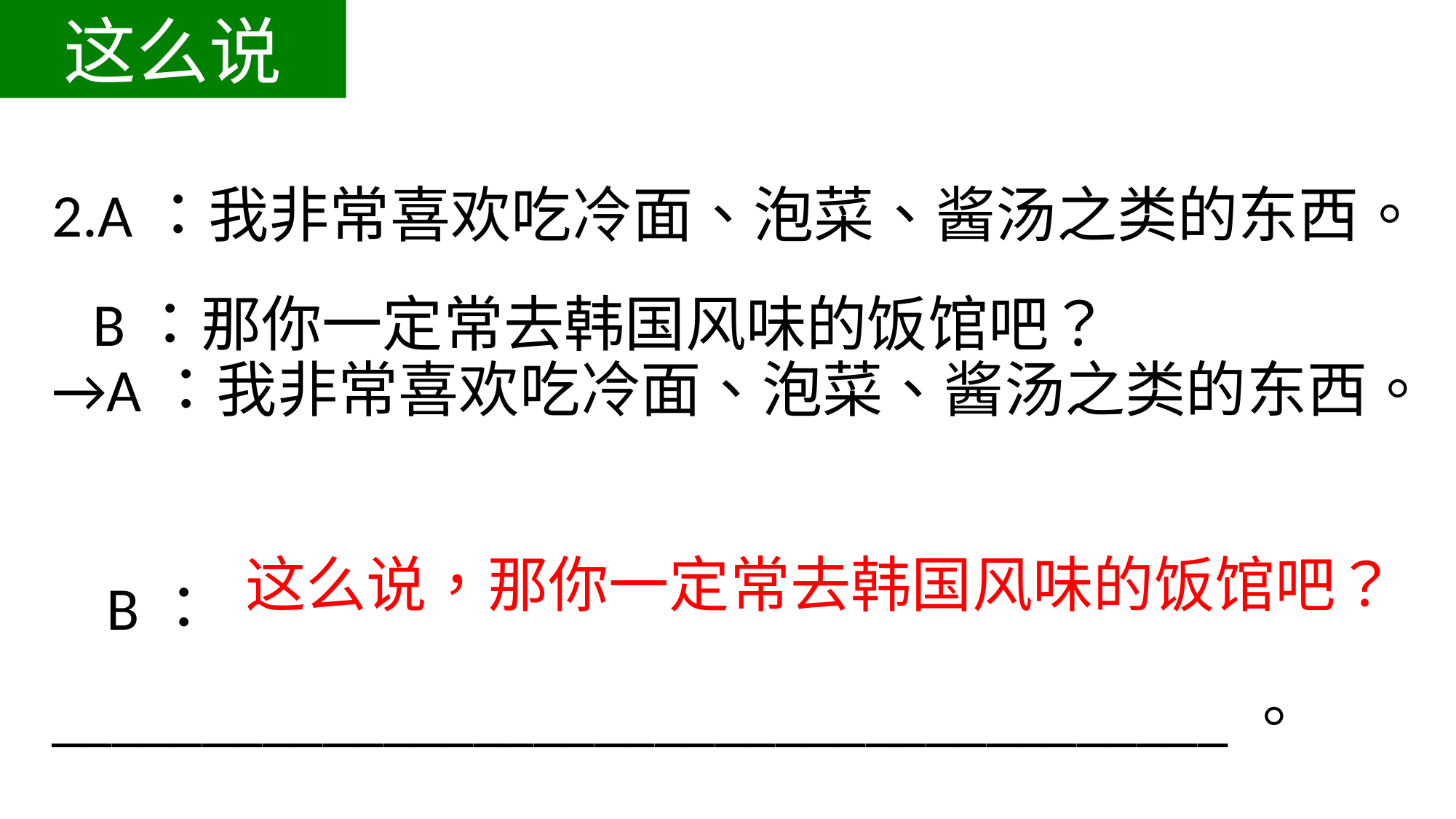

这么说
2.A：我非常喜欢吃冷面、泡菜、酱汤之类的东西。
   B：那你一定常去韩国风味的饭馆吧？
→A：我非常喜欢吃冷面、泡菜、酱汤之类的东西。
    B：_______________________________________。
这么说，那你一定常去韩国风味的饭馆吧？